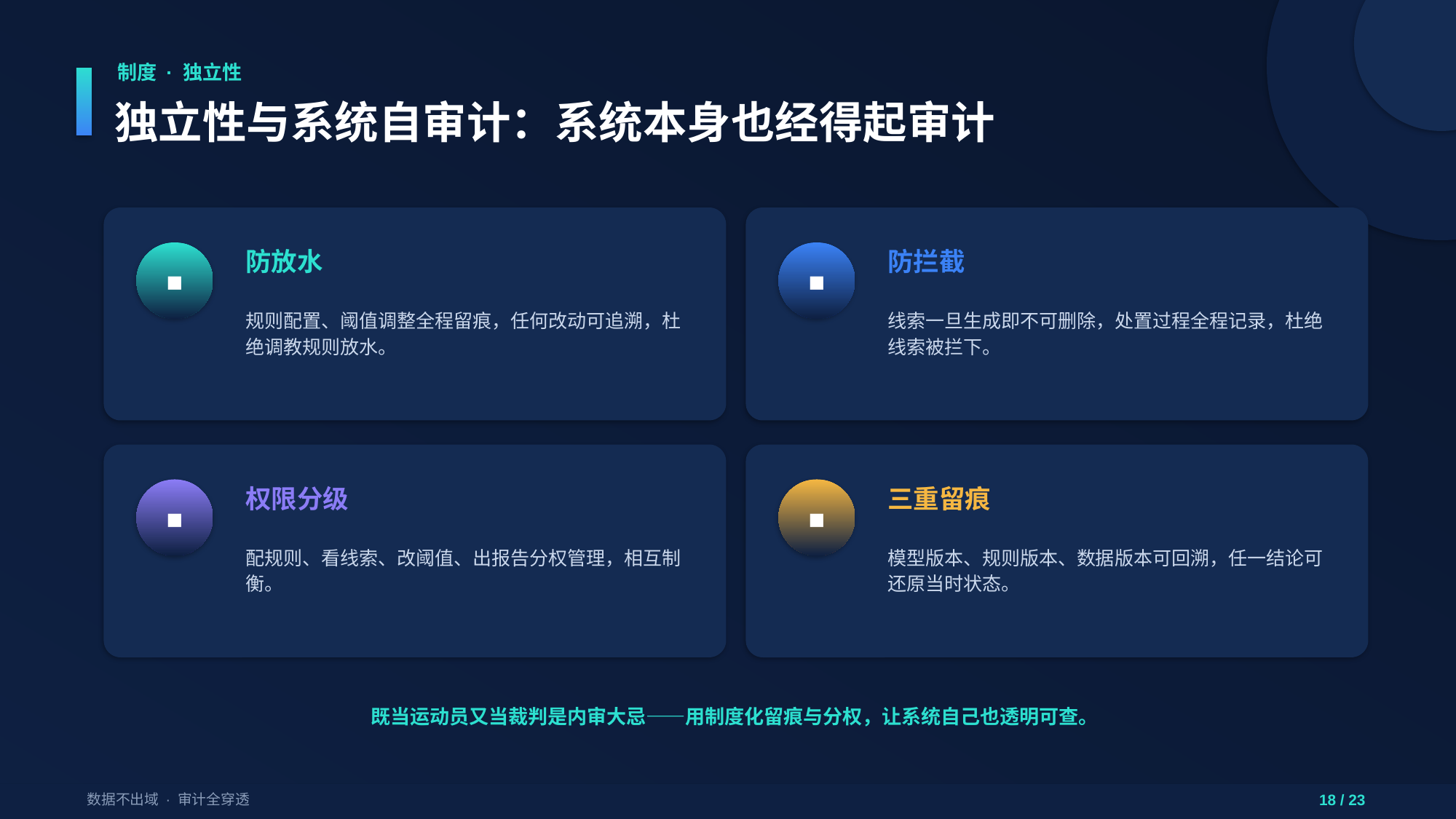

制度 · 独立性

独立性与系统自审计：系统本身也经得起审计

防放水
防拦截

■

■
规则配置、阈值调整全程留痕，任何改动可追溯，杜绝调教规则放水。
线索一旦生成即不可删除，处置过程全程记录，杜绝线索被拦下。

权限分级
三重留痕

■

■
配规则、看线索、改阈值、出报告分权管理，相互制衡。
模型版本、规则版本、数据版本可回溯，任一结论可还原当时状态。
既当运动员又当裁判是内审大忌——用制度化留痕与分权，让系统自己也透明可查。
数据不出域 · 审计全穿透
18 / 23